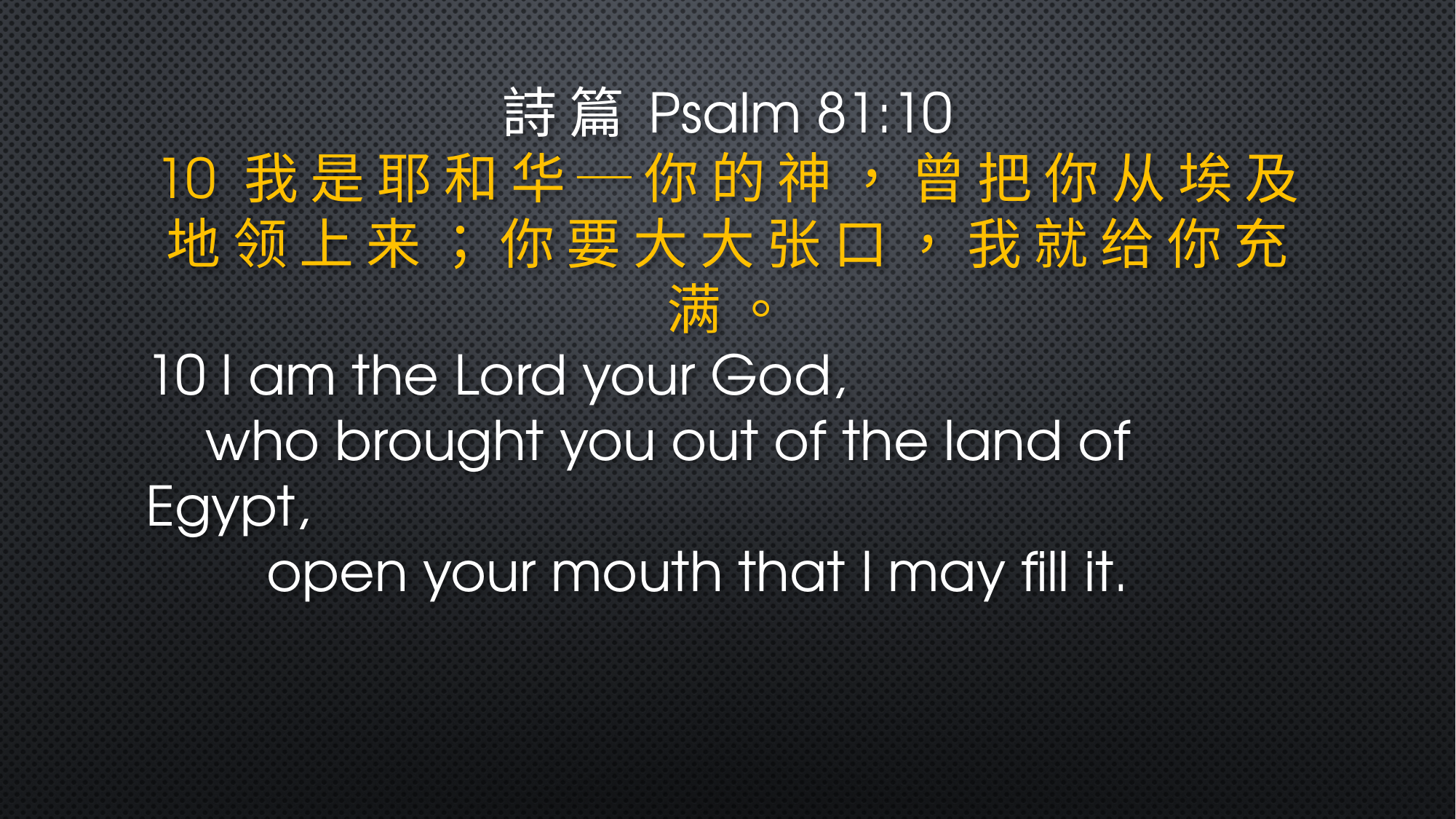

詩 篇 Psalm 81:10
10 我 是 耶 和 华 ─ 你 的 神 ， 曾 把 你 从 埃 及 地 领 上 来 ； 你 要 大 大 张 口 ， 我 就 给 你 充 满 。
10 I am the Lord your God,
    who brought you out of the land of Egypt,
        open your mouth that I may fill it.